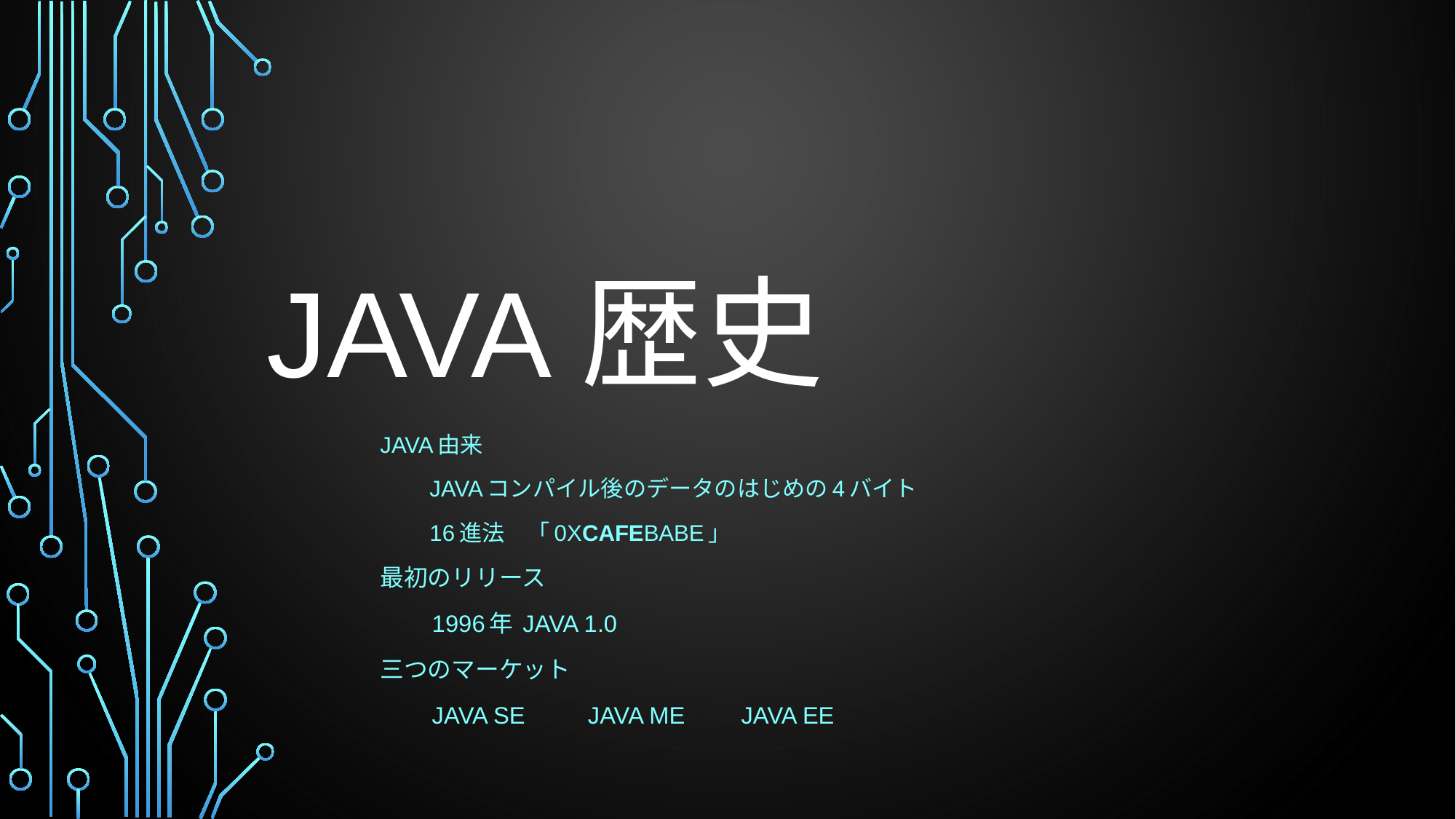

# Java歴史
Java由来
　　Javaコンパイル後のデータのはじめの4バイト
　　16進法　「0xCAFEBABE」
最初のリリース
　　1996年 java 1.0
三つのマーケット
　　Java SE 　　JAVA ME　　JAVA EE